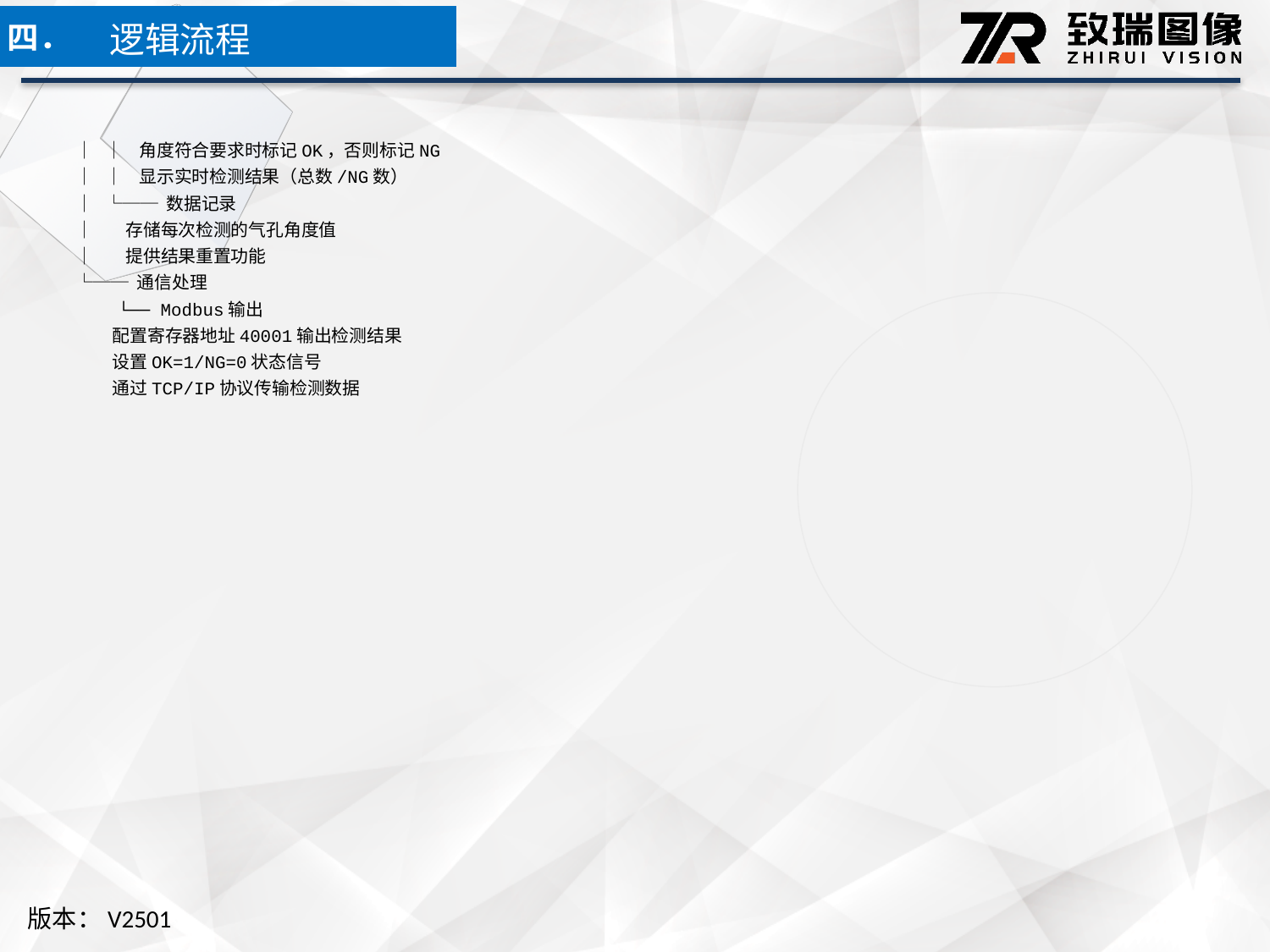

逻辑流程
四．

│   │   角度符合要求时标记OK，否则标记NG
│   │   显示实时检测结果（总数/NG数）
│   └── 数据记录
│       存储每次检测的气孔角度值
│       提供结果重置功能
└── 通信处理
    └── Modbus输出
        配置寄存器地址40001输出检测结果
        设置OK=1/NG=0状态信号
        通过TCP/IP协议传输检测数据